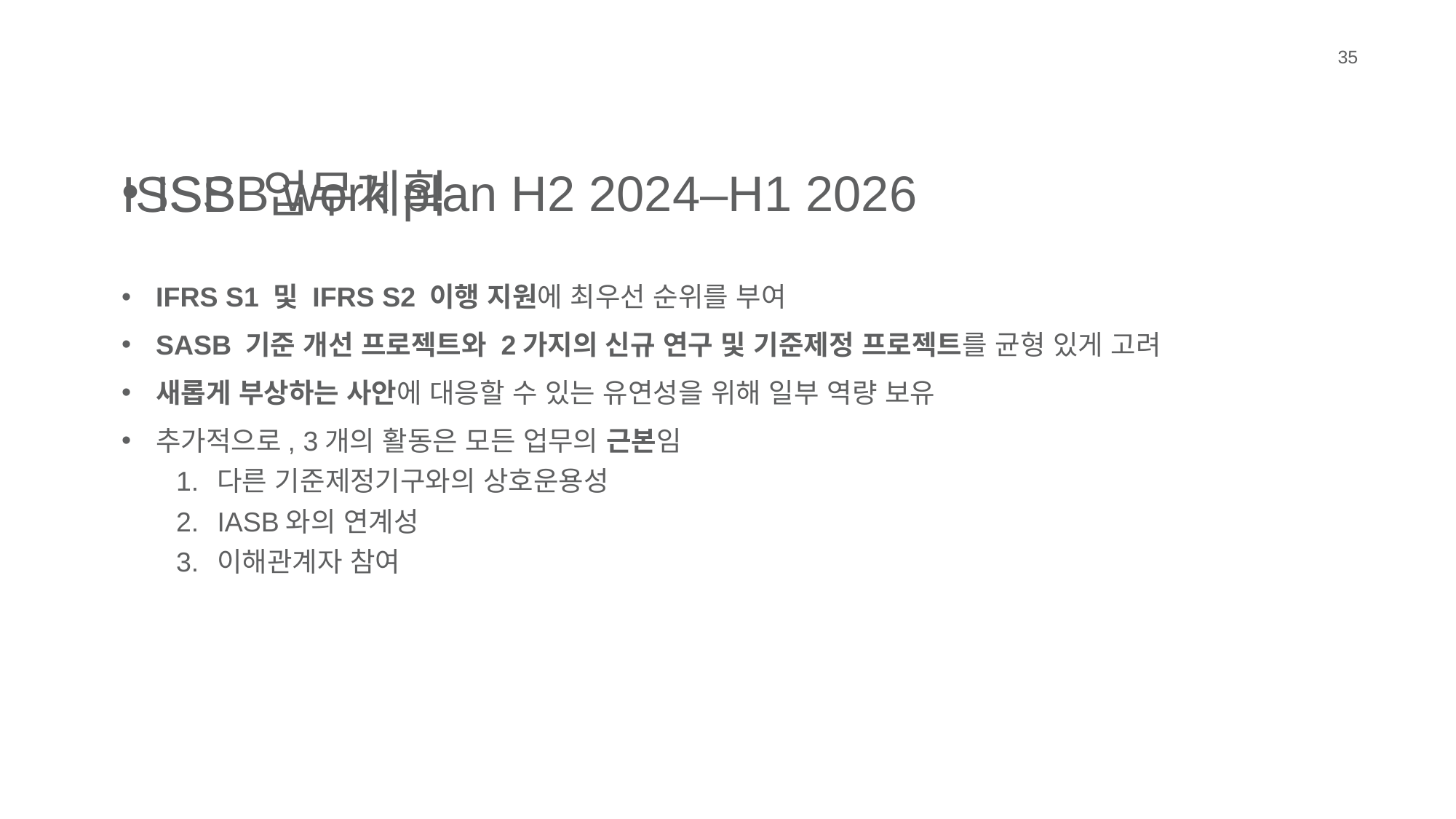

35
ISSB 업무계획
ISSB work plan H2 2024–H1 2026
IFRS S1 및 IFRS S2 이행 지원에 최우선 순위를 부여
SASB 기준 개선 프로젝트와 2가지의 신규 연구 및 기준제정 프로젝트를 균형 있게 고려
새롭게 부상하는 사안에 대응할 수 있는 유연성을 위해 일부 역량 보유
추가적으로, 3개의 활동은 모든 업무의 근본임
다른 기준제정기구와의 상호운용성
IASB와의 연계성
이해관계자 참여